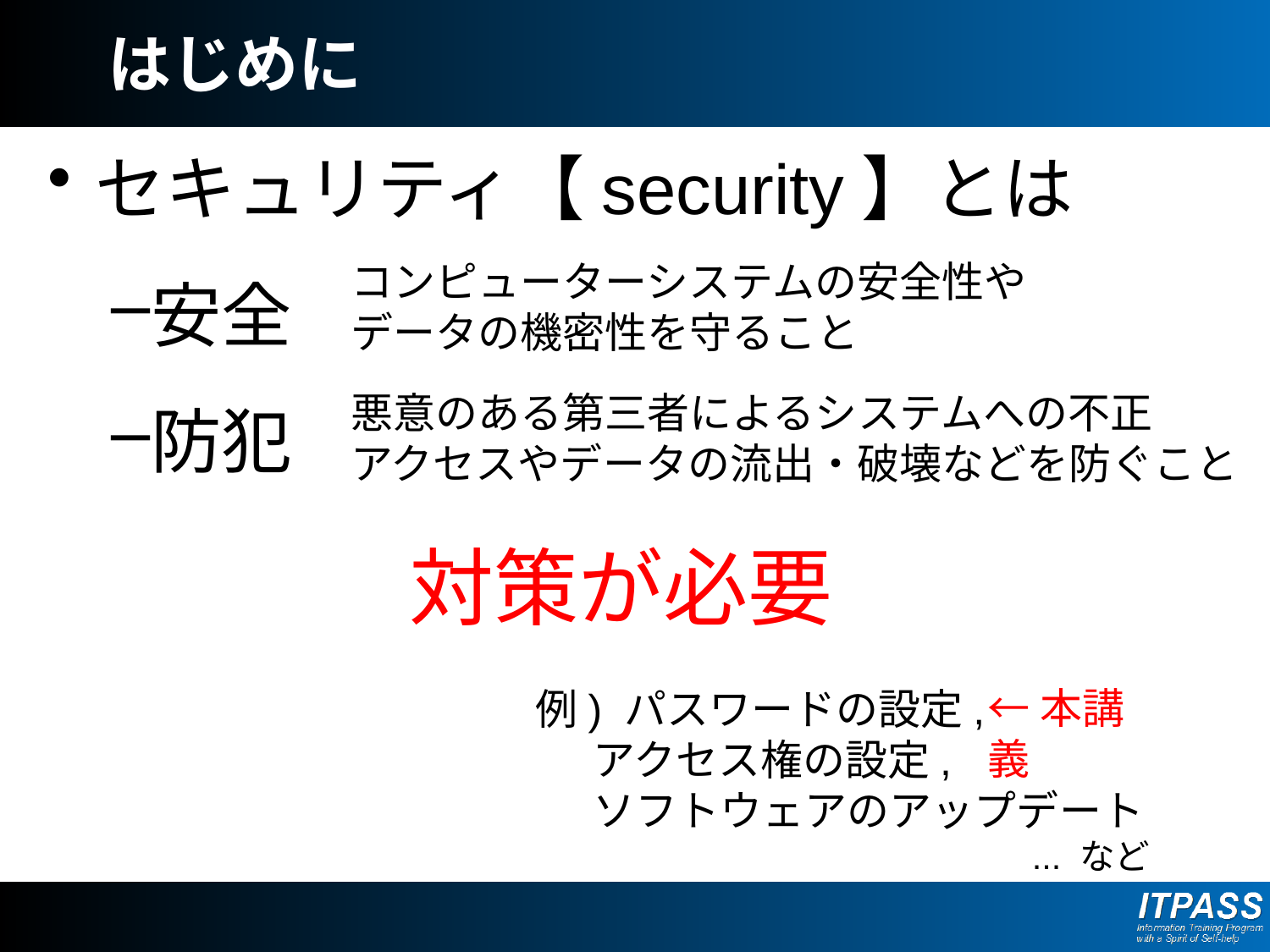

# はじめに
セキュリティ【security】とは
安全
防犯
コンピューターシステムの安全性や
データの機密性を守ること
悪意のある第三者によるシステムへの不正
アクセスやデータの流出・破壊などを防ぐこと
対策が必要
←本講義
例) パスワードの設定,
     アクセス権の設定,
     ソフトウェアのアップデート
                                                   ... など